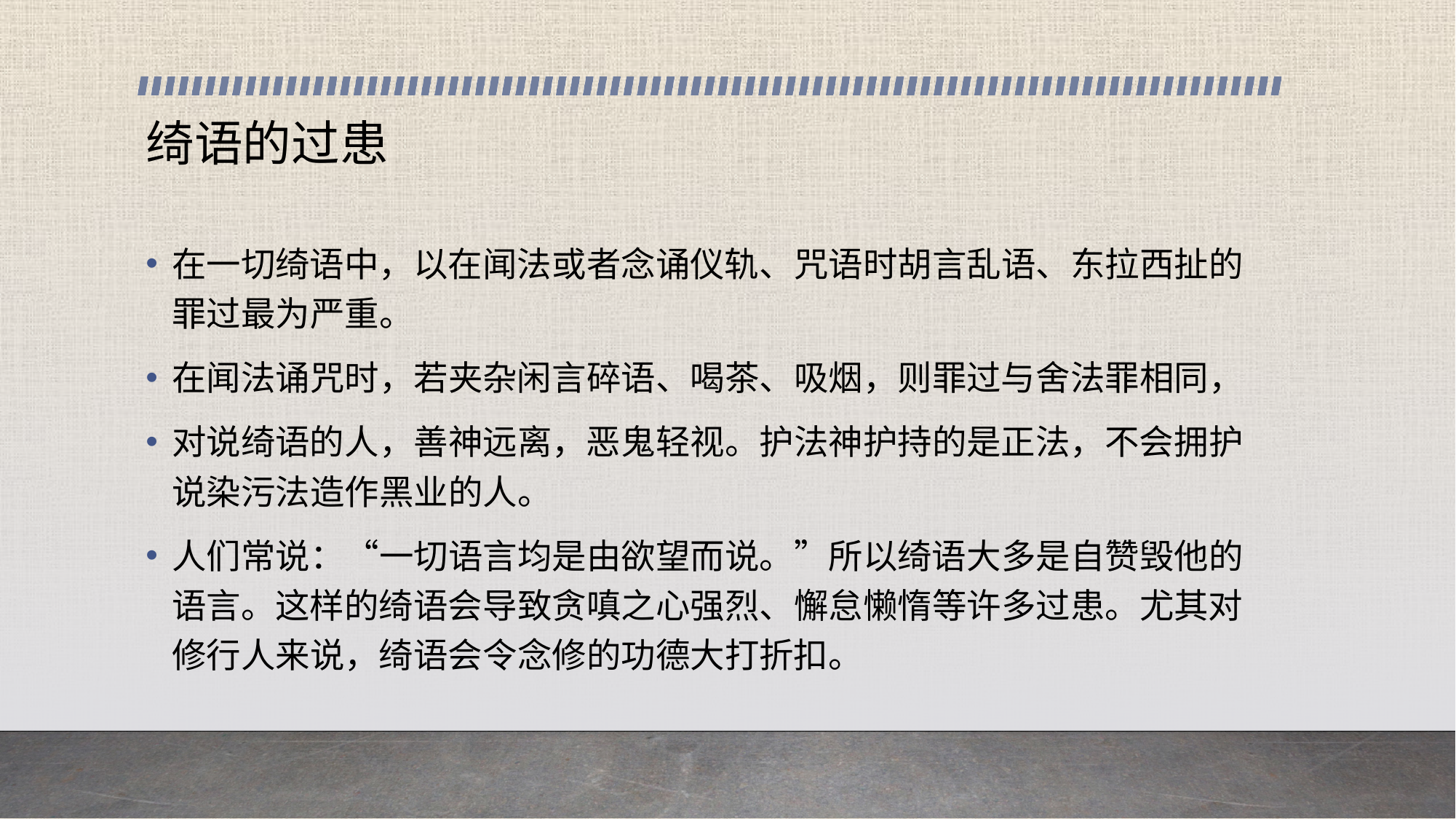

# 绮语的过患
在一切绮语中，以在闻法或者念诵仪轨、咒语时胡言乱语、东拉西扯的罪过最为严重。
在闻法诵咒时，若夹杂闲言碎语、喝茶、吸烟，则罪过与舍法罪相同，
对说绮语的人，善神远离，恶鬼轻视。护法神护持的是正法，不会拥护说染污法造作黑业的人。
人们常说：“一切语言均是由欲望而说。”所以绮语大多是自赞毁他的语言。这样的绮语会导致贪嗔之心强烈、懈怠懒惰等许多过患。尤其对修行人来说，绮语会令念修的功德大打折扣。